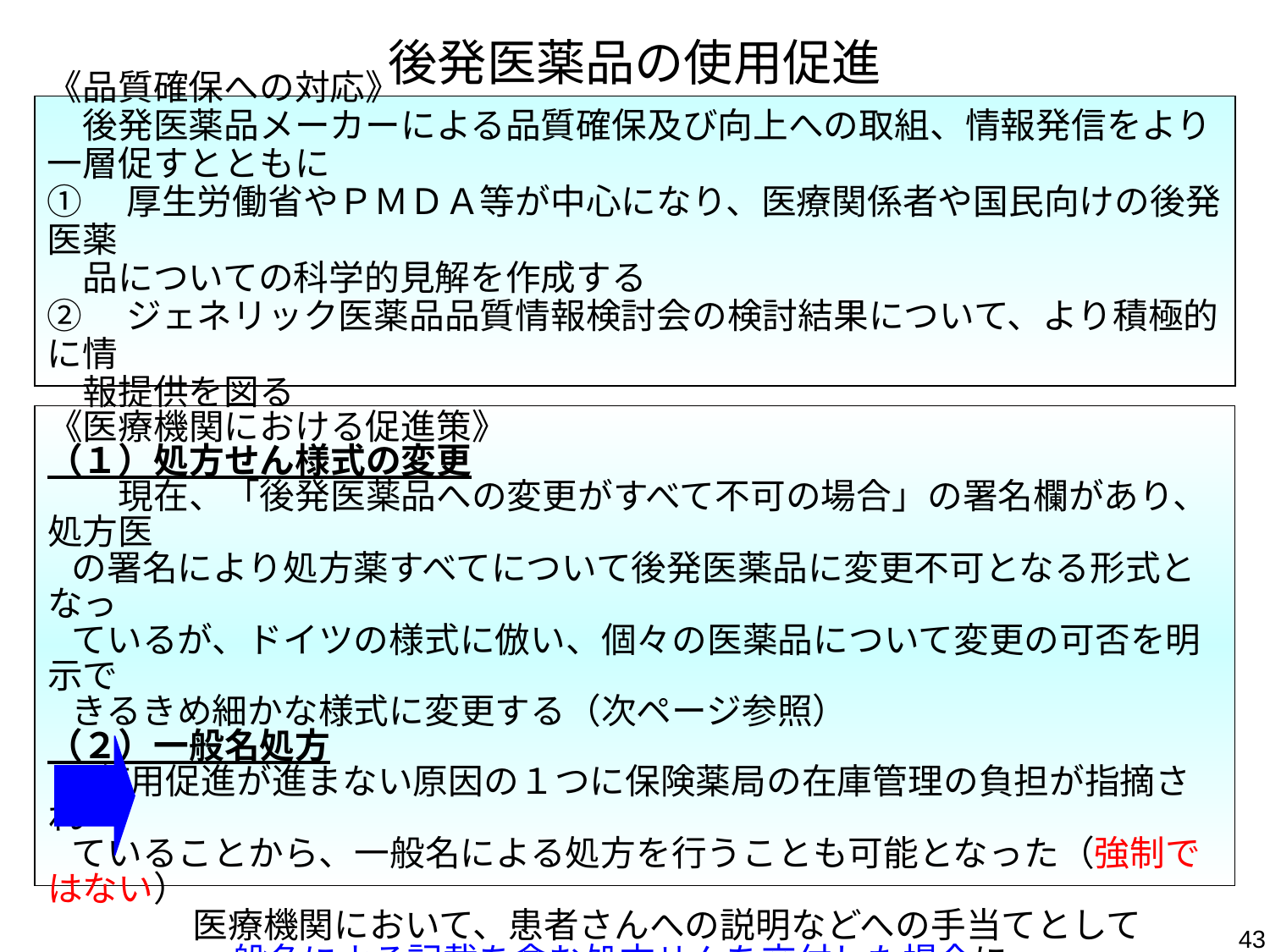

# 後発医薬品の使用促進
《品質確保への対応》
　後発医薬品メーカーによる品質確保及び向上への取組、情報発信をより一層促すとともに
①　厚生労働省やＰＭＤＡ等が中心になり、医療関係者や国民向けの後発医薬
　品についての科学的見解を作成する
②　ジェネリック医薬品品質情報検討会の検討結果について、より積極的に情
　報提供を図る

《医療機関における促進策》
（１）処方せん様式の変更
　　現在、「後発医薬品への変更がすべて不可の場合」の署名欄があり、処方医
  の署名により処方薬すべてについて後発医薬品に変更不可となる形式となっ
  ているが、ドイツの様式に倣い、個々の医薬品について変更の可否を明示で
  きるきめ細かな様式に変更する（次ページ参照）
（２）一般名処方
     使用促進が進まない原因の１つに保険薬局の在庫管理の負担が指摘され
  ていることから、一般名による処方を行うことも可能となった（強制ではない）
　　　     医療機関において、患者さんへの説明などへの手当てとして
　　　　 一般名による記載を含む処方せんを交付した場合に
          一般名処方加算：２点が設定された

43